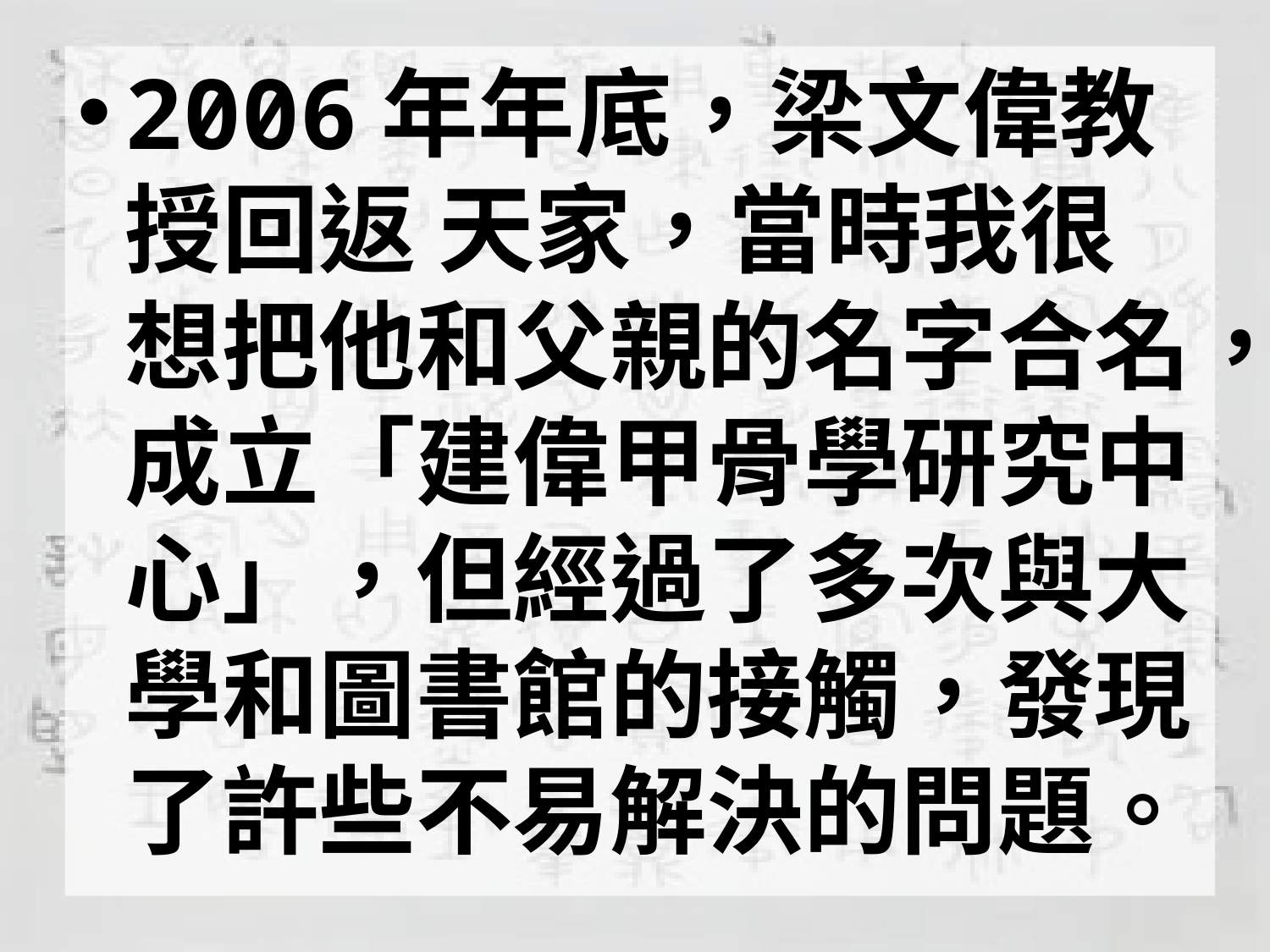

2006年年底，梁文偉教授回返 天家，當時我很想把他和父親的名字合名，成立「建偉甲骨學研究中心」，但經過了多次與大學和圖書館的接觸，發現了許些不易解決的問題。